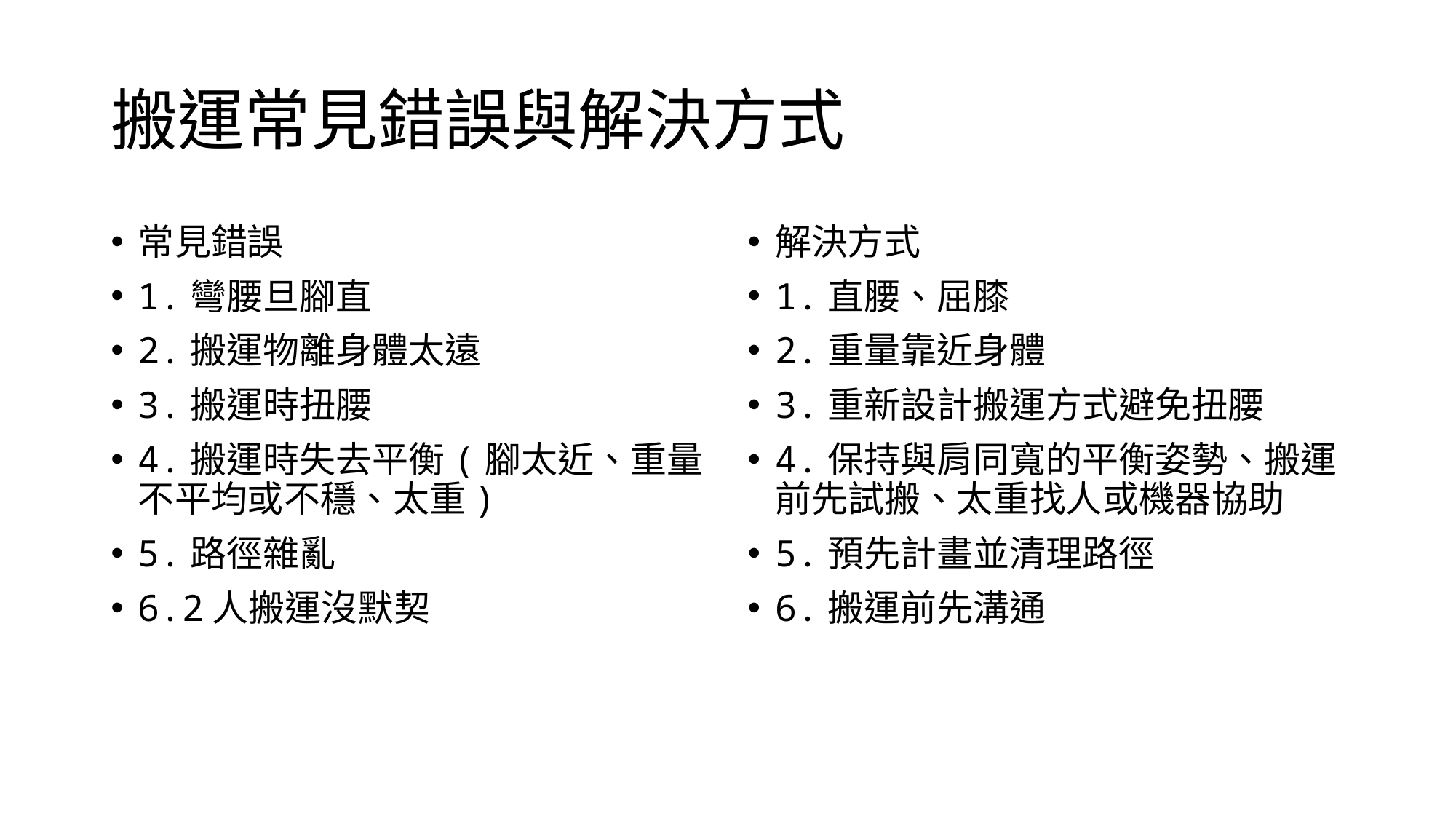

# 搬運常見錯誤與解決方式
常見錯誤
1.彎腰旦腳直
2.搬運物離身體太遠
3.搬運時扭腰
4.搬運時失去平衡(腳太近、重量不平均或不穩、太重)
5.路徑雜亂
6.2人搬運沒默契
解決方式
1.直腰、屈膝
2.重量靠近身體
3.重新設計搬運方式避免扭腰
4.保持與肩同寬的平衡姿勢、搬運前先試搬、太重找人或機器協助
5.預先計畫並清理路徑
6.搬運前先溝通